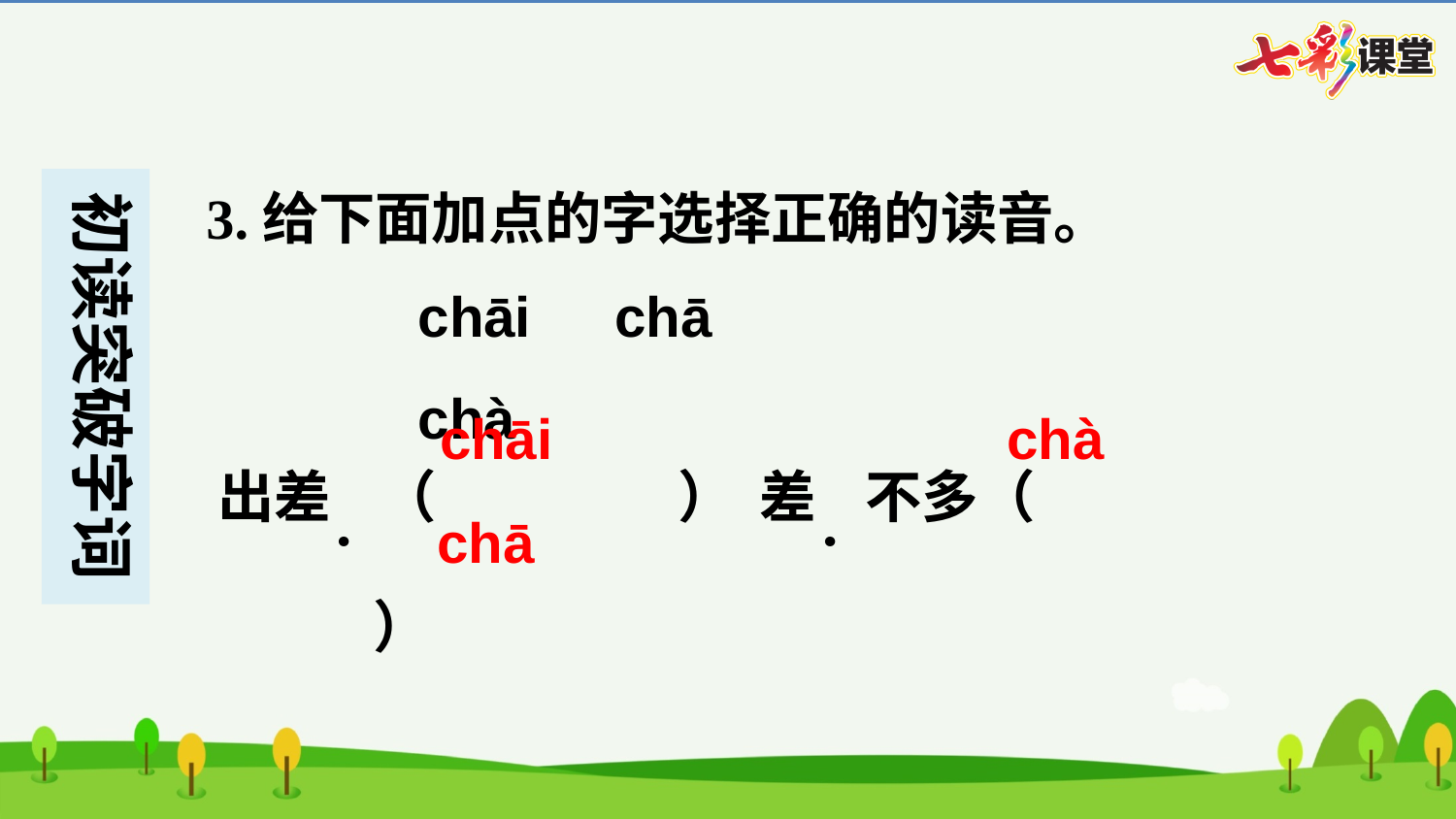

3.给下面加点的字选择正确的读音。
chāi　chā　chà
chāi
chà
出差．（　chāi　）  差．不多（　chà　）
                                 差．错（　chā　）
chā